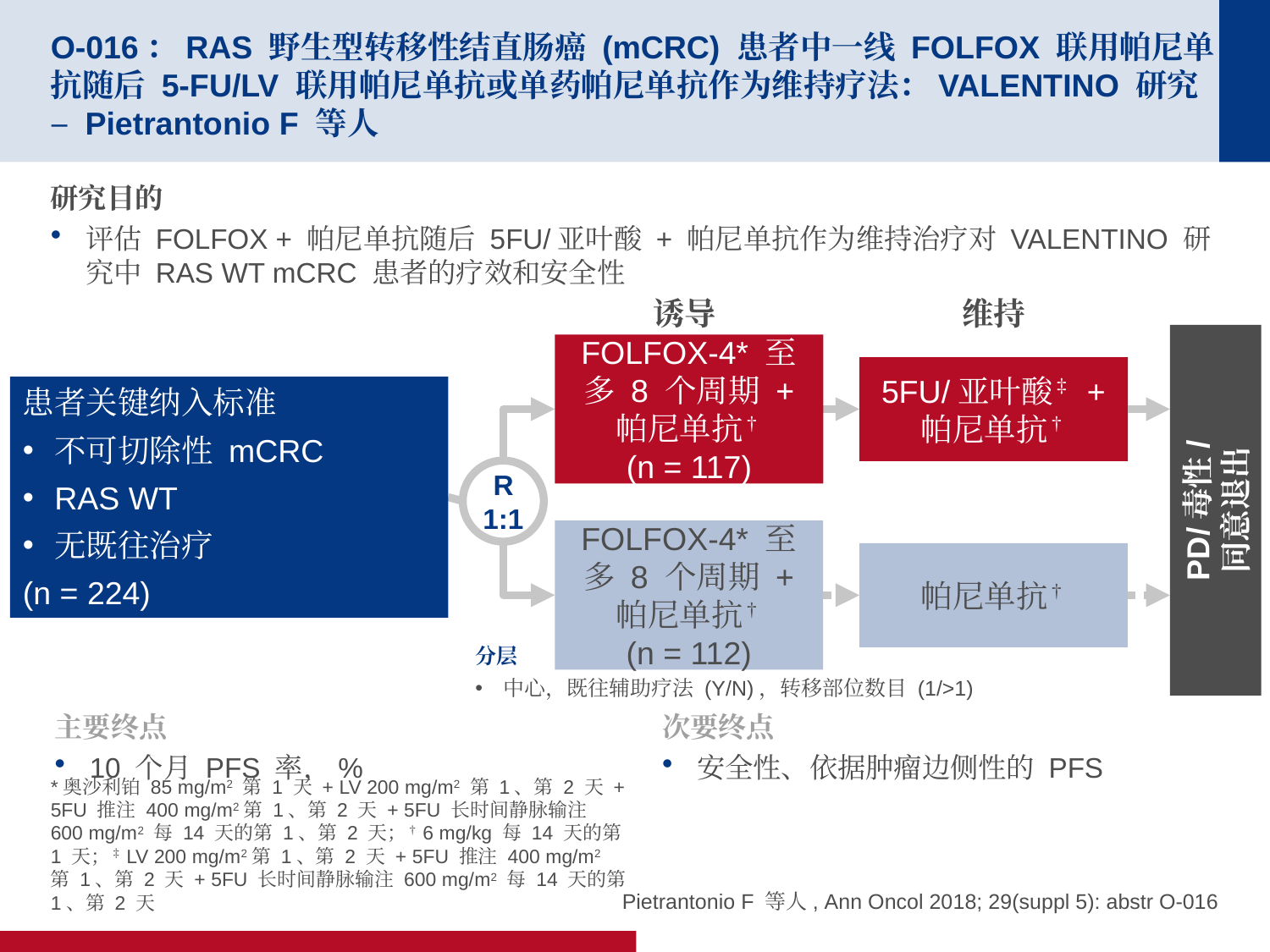

# O-016：RAS 野生型转移性结直肠癌 (mCRC) 患者中一线 FOLFOX 联用帕尼单抗随后 5-FU/LV 联用帕尼单抗或单药帕尼单抗作为维持疗法：VALENTINO 研究 – Pietrantonio F 等人
研究目的
评估 FOLFOX + 帕尼单抗随后 5FU/亚叶酸 + 帕尼单抗作为维持治疗对 VALENTINO 研究中 RAS WT mCRC 患者的疗效和安全性
诱导
维持
PD/毒性/
同意退出
FOLFOX-4* 至多 8 个周期 + 帕尼单抗†
(n = 117)
5FU/亚叶酸‡ + 帕尼单抗†
患者关键纳入标准
不可切除性 mCRC
RAS WT
无既往治疗
(n = 224)
R
1:1
FOLFOX-4* 至多 8 个周期 + 帕尼单抗†
(n = 112)
帕尼单抗†
分层
中心，既往辅助疗法 (Y/N)，转移部位数目 (1/>1)
主要终点
10 个月 PFS 率，%
次要终点
安全性、依据肿瘤边侧性的 PFS
*奥沙利铂 85 mg/m2 第 1 天 + LV 200 mg/m2 第 1、第 2 天 + 5FU 推注 400 mg/m2第 1、第 2 天 + 5FU 长时间静脉输注 600 mg/m2 每 14 天的第 1、第 2 天；†6 mg/kg 每 14 天的第 1 天；‡LV 200 mg/m2第 1、第 2 天 + 5FU 推注 400 mg/m2 第 1、第 2 天 + 5FU 长时间静脉输注 600 mg/m2 每 14 天的第 1、第 2 天
Pietrantonio F 等人, Ann Oncol 2018; 29(suppl 5): abstr O-016